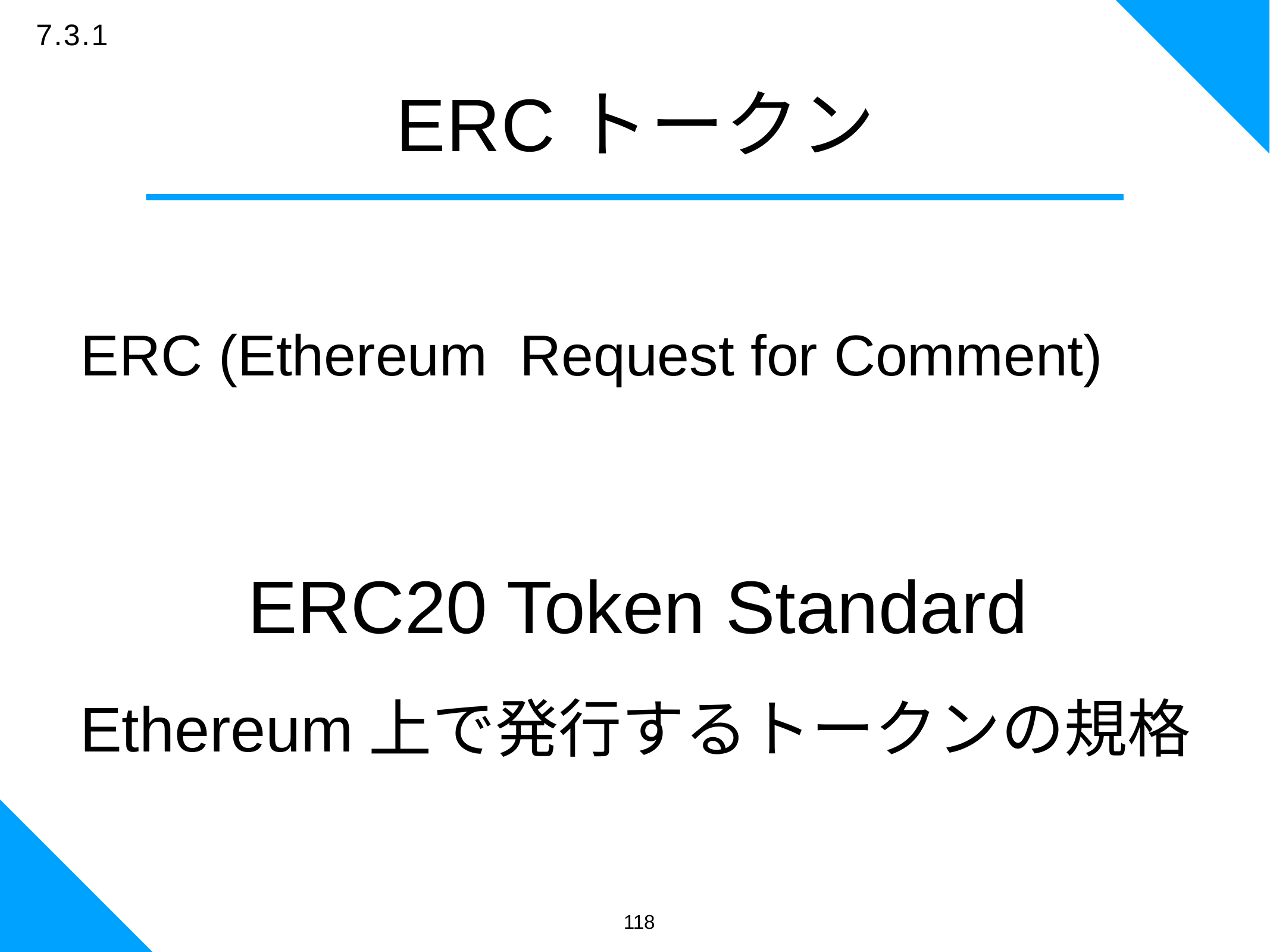

7.3.1
# ERCトークン
ERC (Ethereum  Request for Comment)
ERC20 Token Standard
Ethereum上で発行するトークンの規格
118